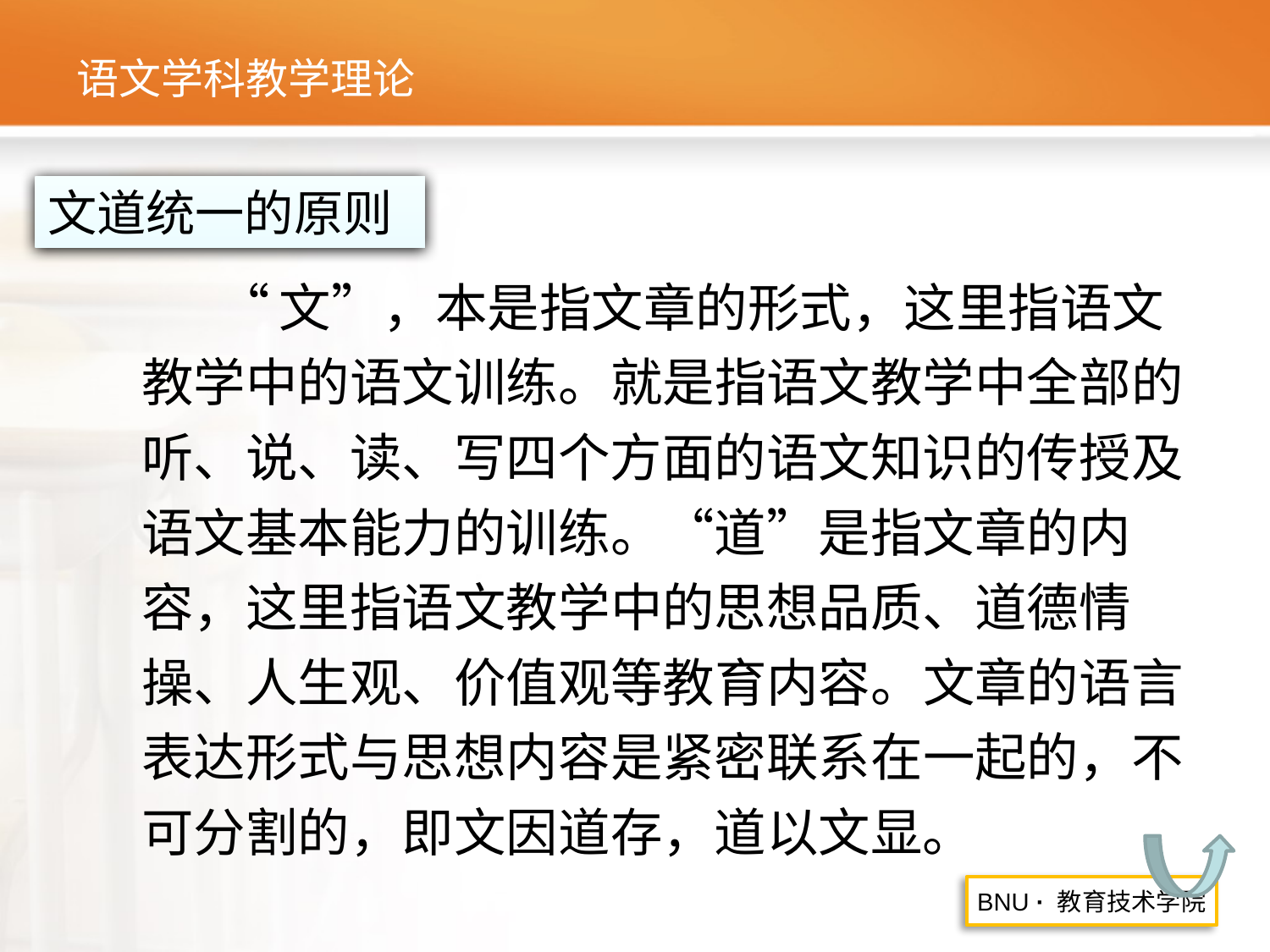

# 语文学科教学理论
文道统一的原则
           “文”，本是指文章的形式，这里指语文教学中的语文训练。就是指语文教学中全部的听、说、读、写四个方面的语文知识的传授及语文基本能力的训练。“道”是指文章的内容，这里指语文教学中的思想品质、道德情操、人生观、价值观等教育内容。文章的语言表达形式与思想内容是紧密联系在一起的，不可分割的，即文因道存，道以文显。